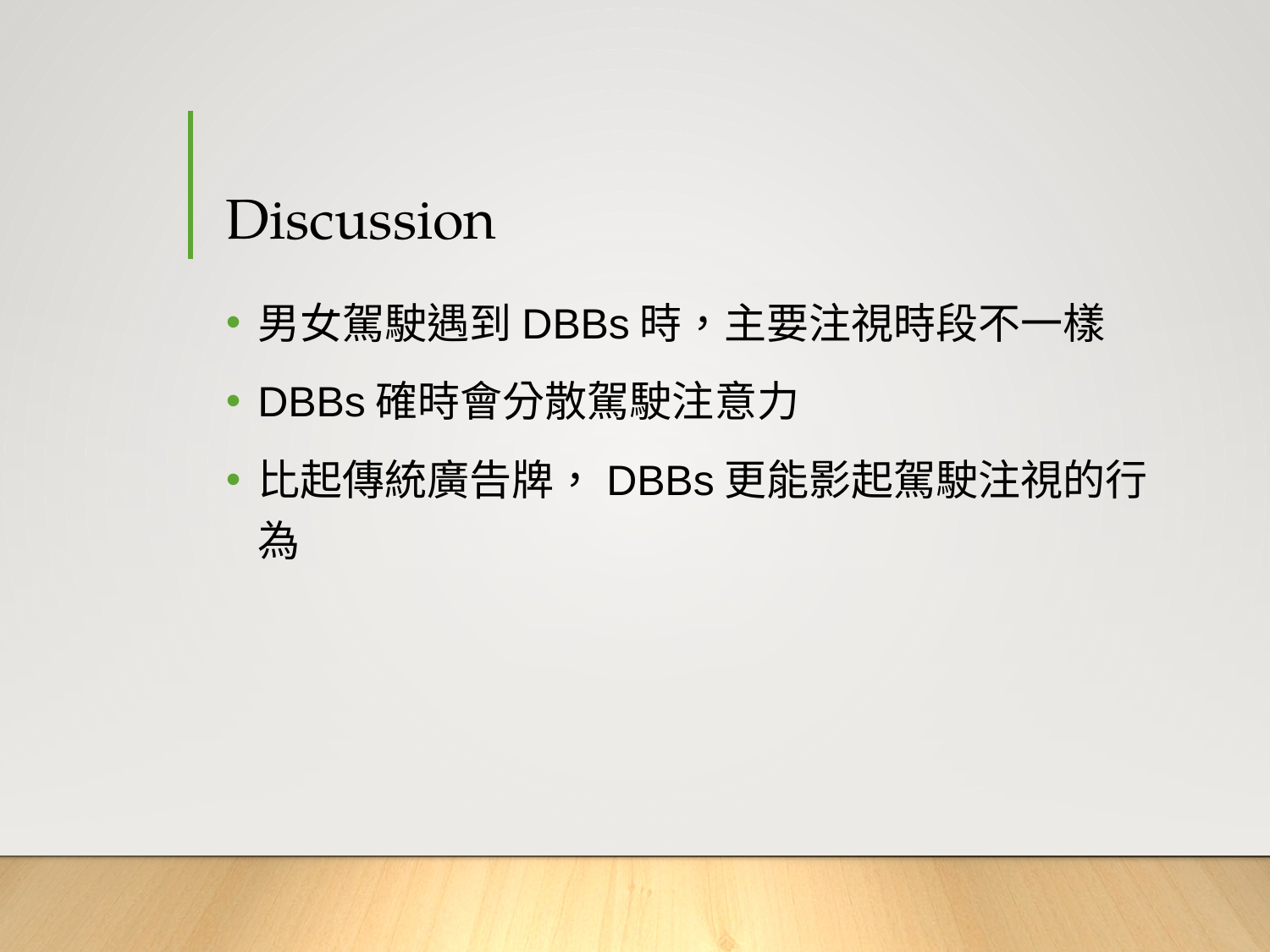

# Discussion
男女駕駛遇到DBBs時，主要注視時段不一樣
DBBs確時會分散駕駛注意力
比起傳統廣告牌，DBBs更能影起駕駛注視的行為